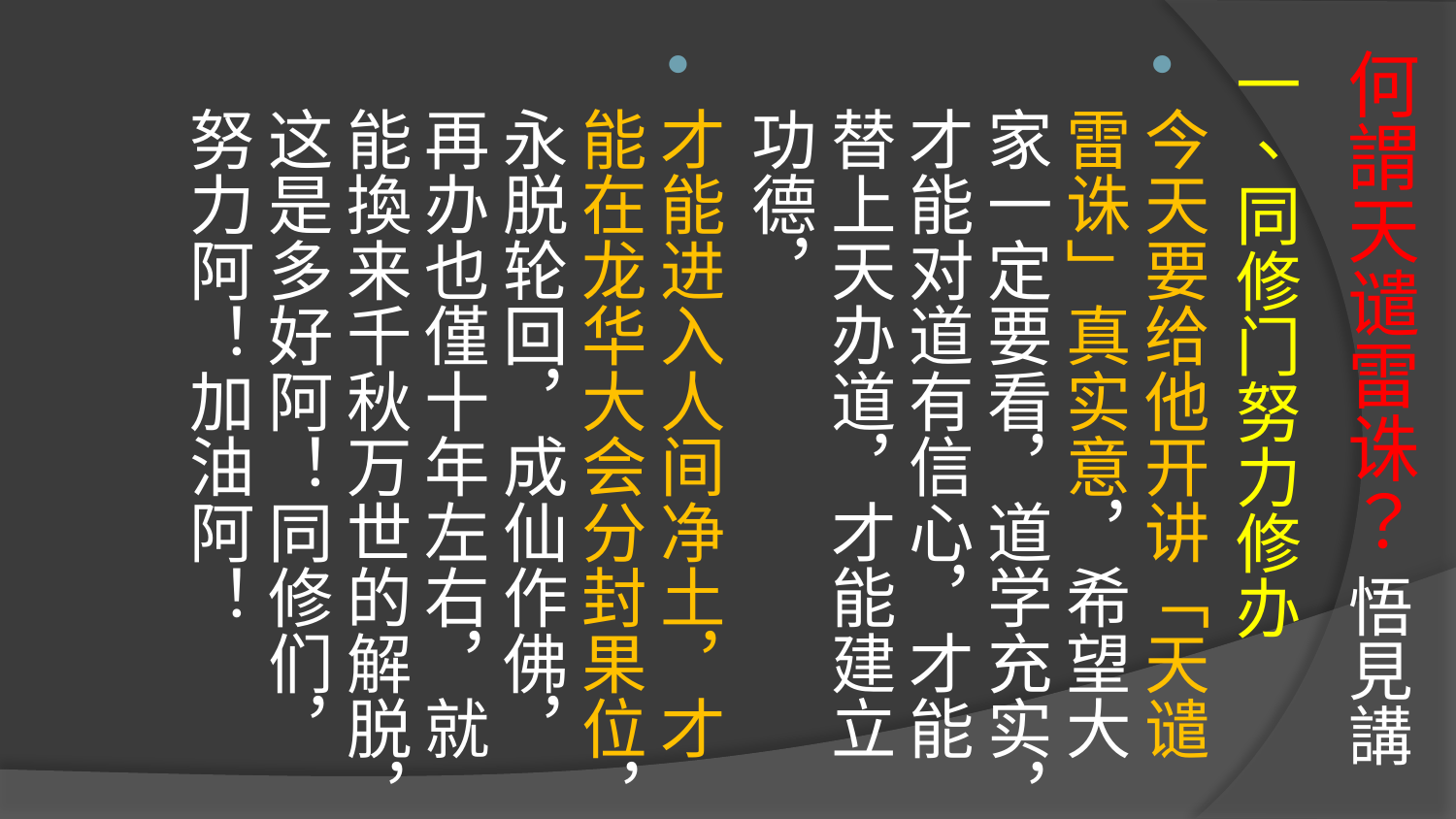

# 何謂天谴雷诛？ 悟見講
一、同修门努力修办
今天要给他开讲「天谴雷诛」真实意，希望大家一定要看，道学充实，才能对道有信心，才能替上天办道，才能建立功德，
才能进入人间净土，才能在龙华大会分封果位，永脱轮回，成仙作佛，再办也僅十年左右，就能換来千秋万世的解脱，这是多好阿！同修们，努力阿！加油阿！